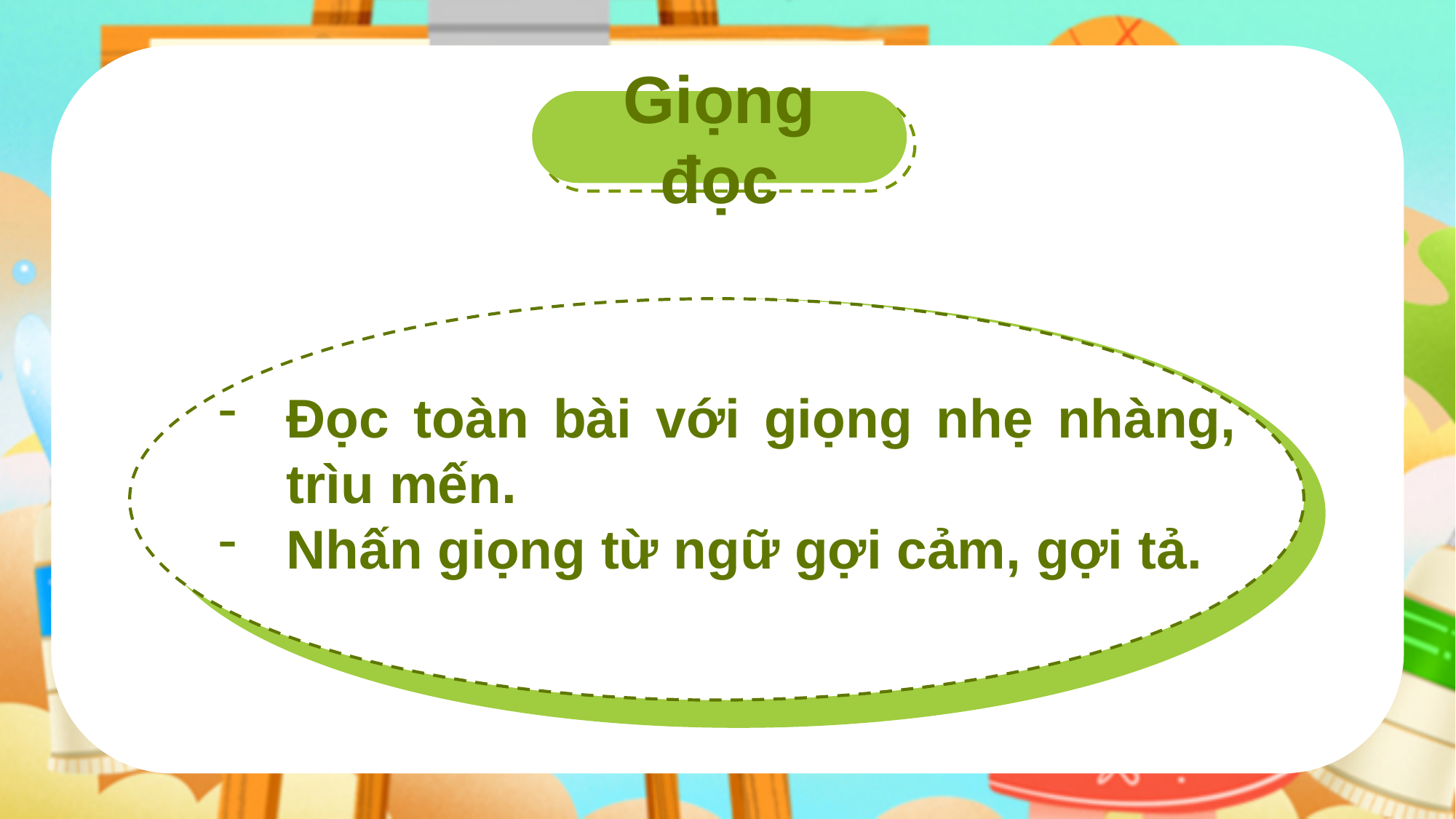

Giọng đọc
开头

Đọc toàn bài với giọng nhẹ nhàng, trìu mến.
Nhấn giọng từ ngữ gợi cảm, gợi tả.